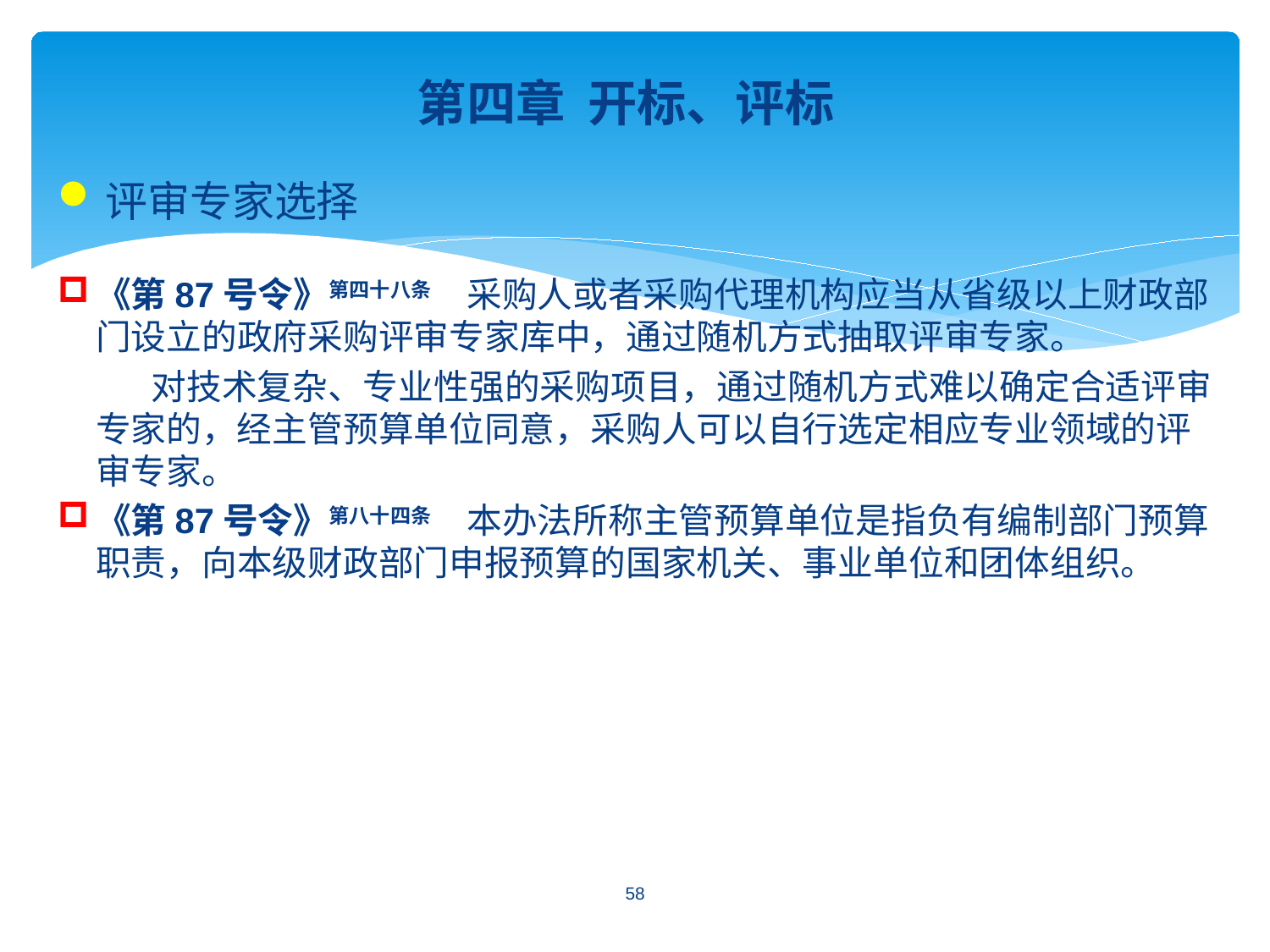

第四章  开标、评标
评审专家选择
《第87号令》第四十八条　采购人或者采购代理机构应当从省级以上财政部门设立的政府采购评审专家库中，通过随机方式抽取评审专家。
      对技术复杂、专业性强的采购项目，通过随机方式难以确定合适评审专家的，经主管预算单位同意，采购人可以自行选定相应专业领域的评审专家。
《第87号令》第八十四条　本办法所称主管预算单位是指负有编制部门预算职责，向本级财政部门申报预算的国家机关、事业单位和团体组织。

58